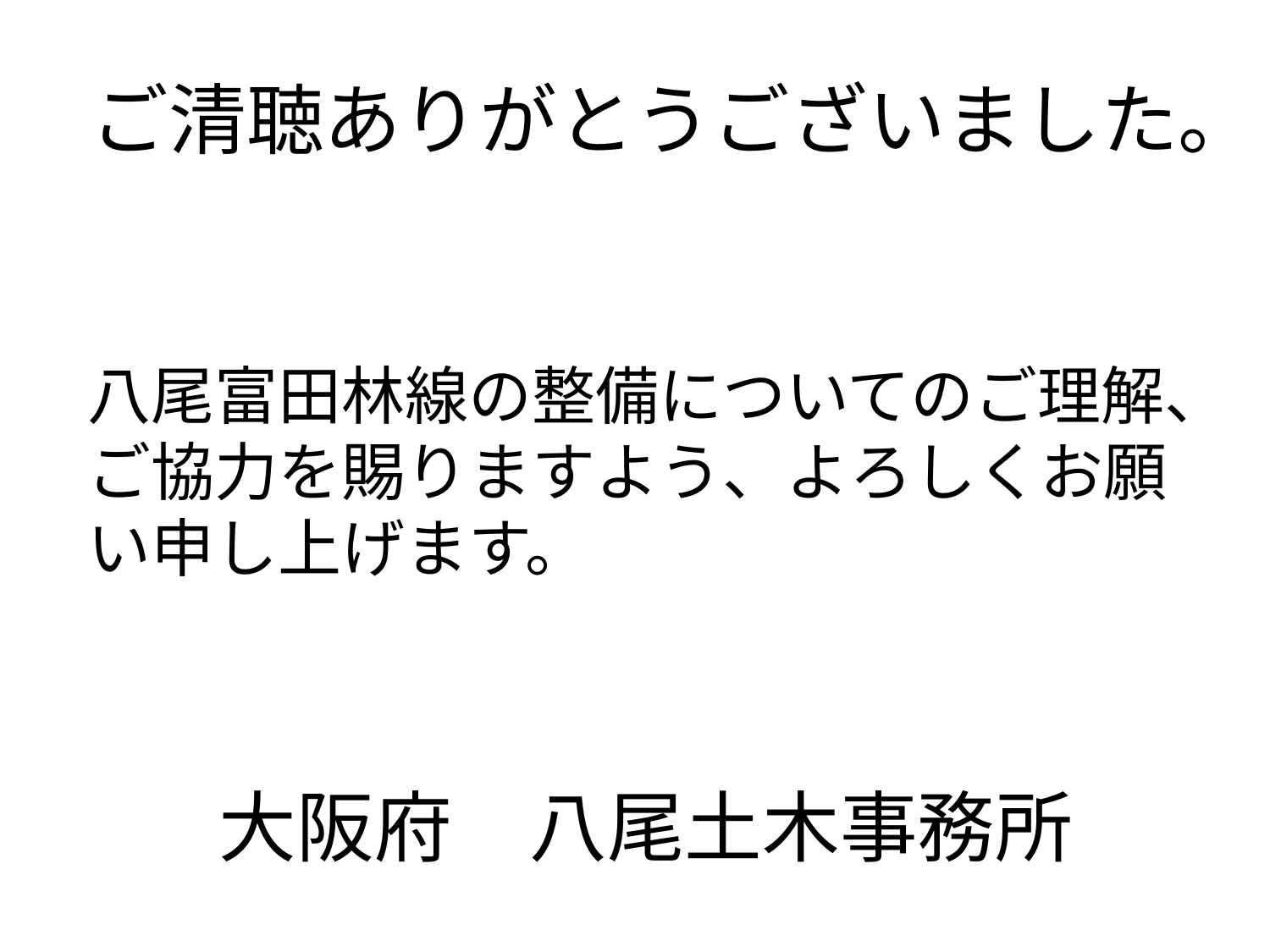

# ご清聴ありがとうございました。
八尾富田林線の整備についてのご理解、ご協力を賜りますよう、よろしくお願い申し上げます。
大阪府　八尾土木事務所